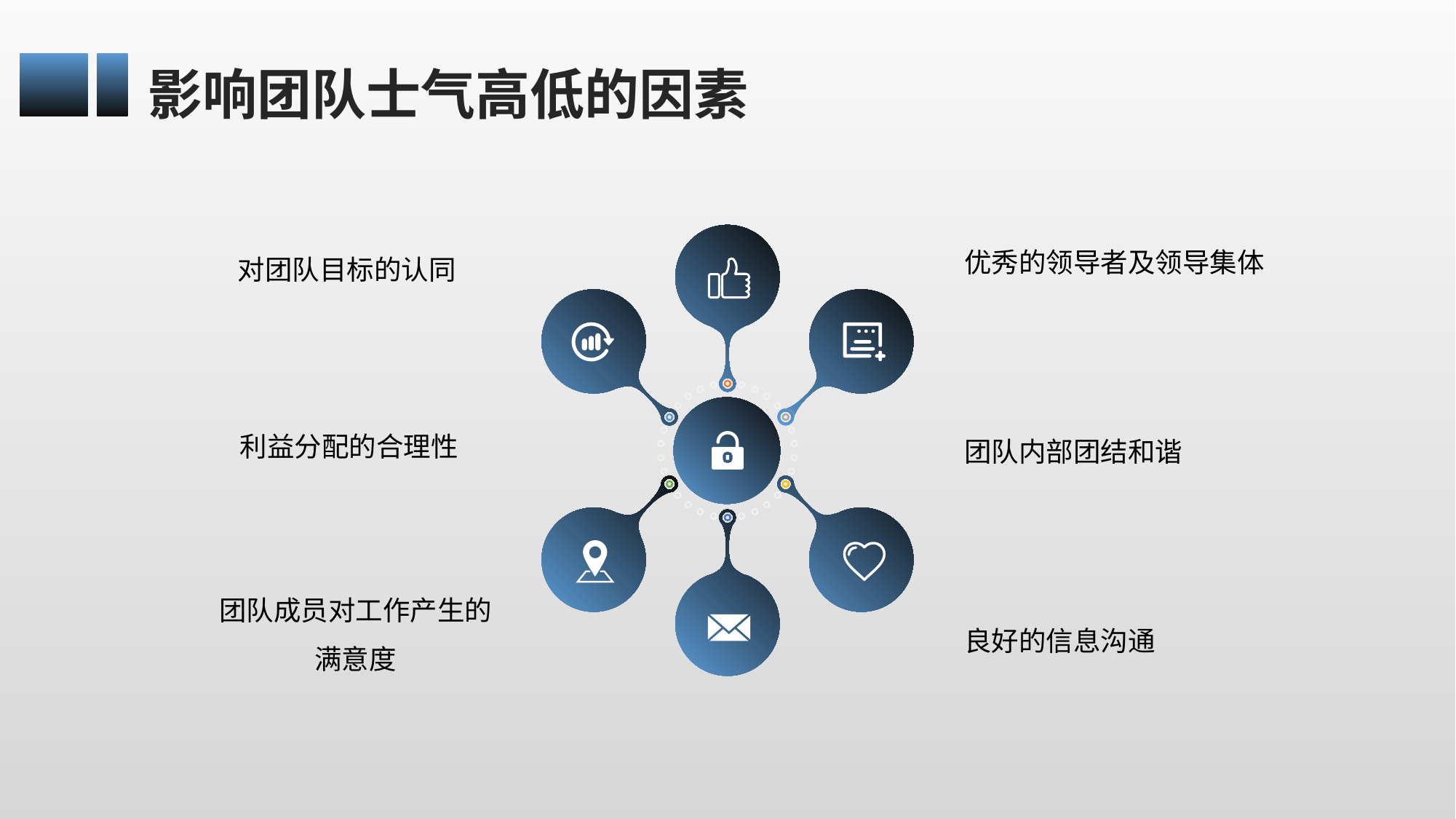

影响团队士气高低的因素

优秀的领导者及领导集体

对团队目标的认同

利益分配的合理性

团队内部团结和谐

团队成员对工作产生的满意度

良好的信息沟通